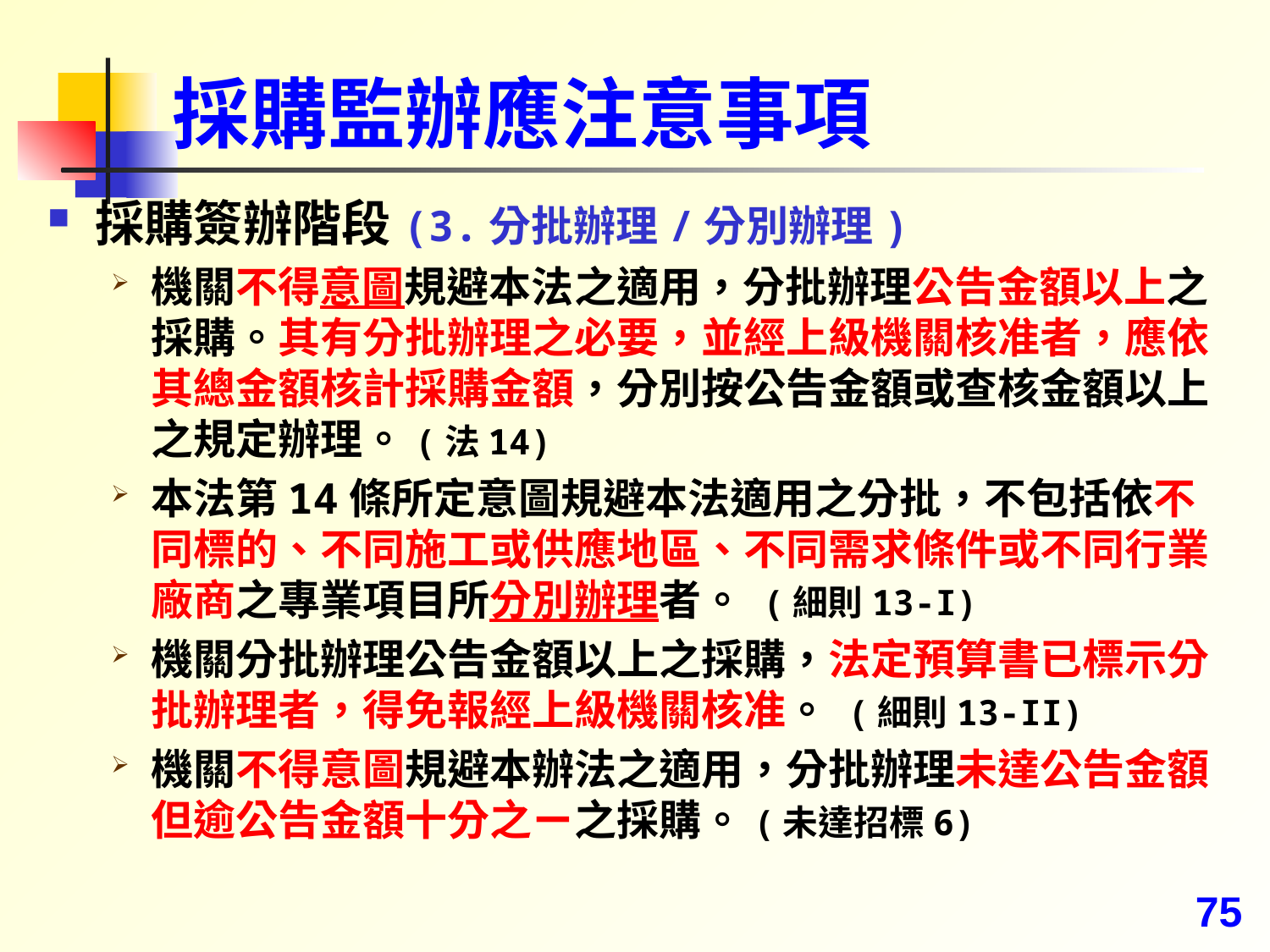

# 採購監辦應注意事項
採購簽辦階段(3.分批辦理/分別辦理)
機關不得意圖規避本法之適用，分批辦理公告金額以上之採購。其有分批辦理之必要，並經上級機關核准者，應依其總金額核計採購金額，分別按公告金額或查核金額以上之規定辦理。(法14)
本法第14條所定意圖規避本法適用之分批，不包括依不同標的、不同施工或供應地區、不同需求條件或不同行業廠商之專業項目所分別辦理者。 (細則13-I)
機關分批辦理公告金額以上之採購，法定預算書已標示分批辦理者，得免報經上級機關核准。 (細則13-II)
機關不得意圖規避本辦法之適用，分批辦理未達公告金額但逾公告金額十分之ㄧ之採購。(未達招標6)
75